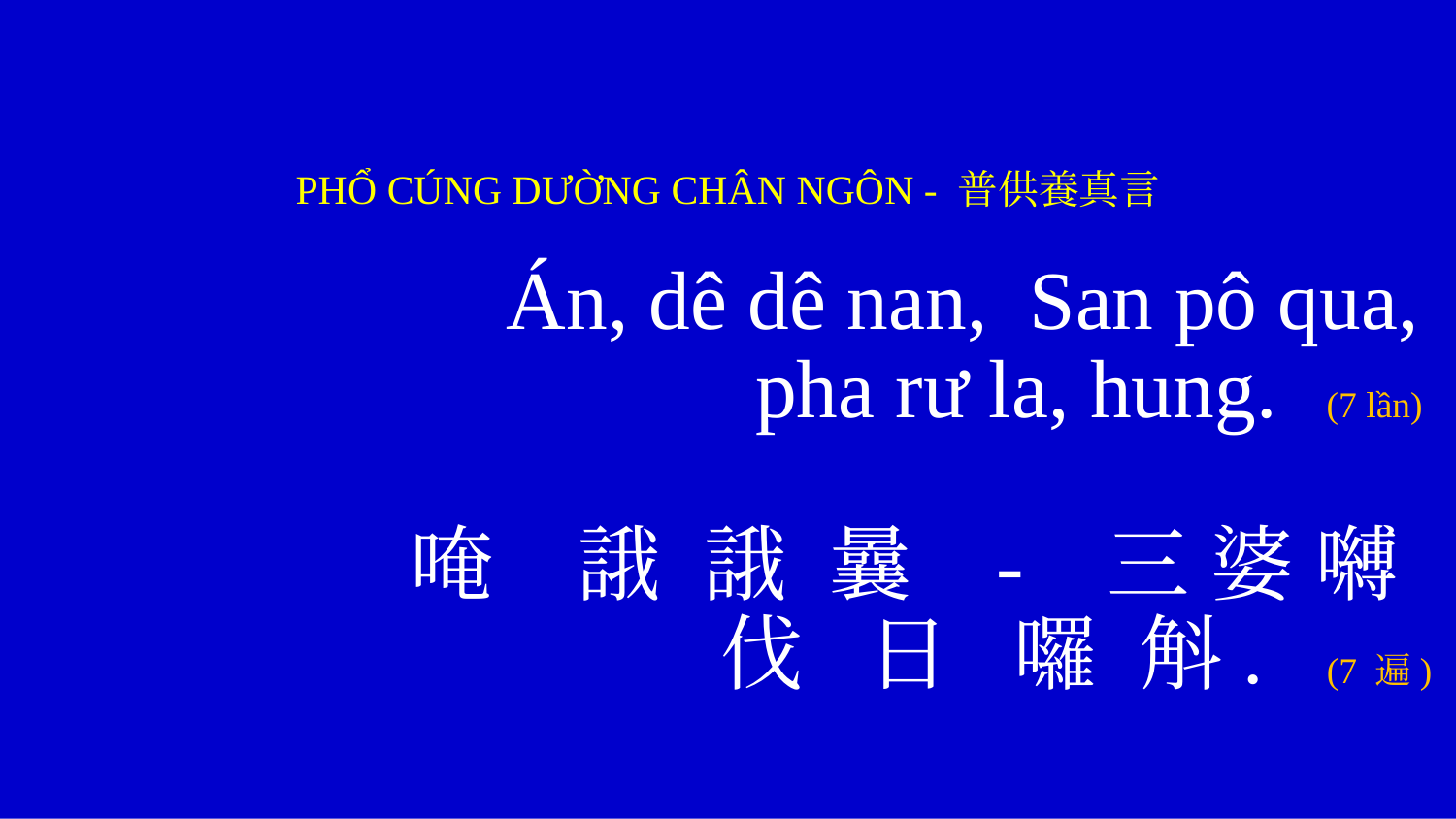

PHỔ CÚNG DƯỜNG CHÂN NGÔN - 普供養真言

Án, dê dê nan,  San pô qua,
pha rư la, hung.    (7 lần)

唵    誐  誐  曩   -   三 婆 嚩
伐   日   囉  斛.   (7 遍)